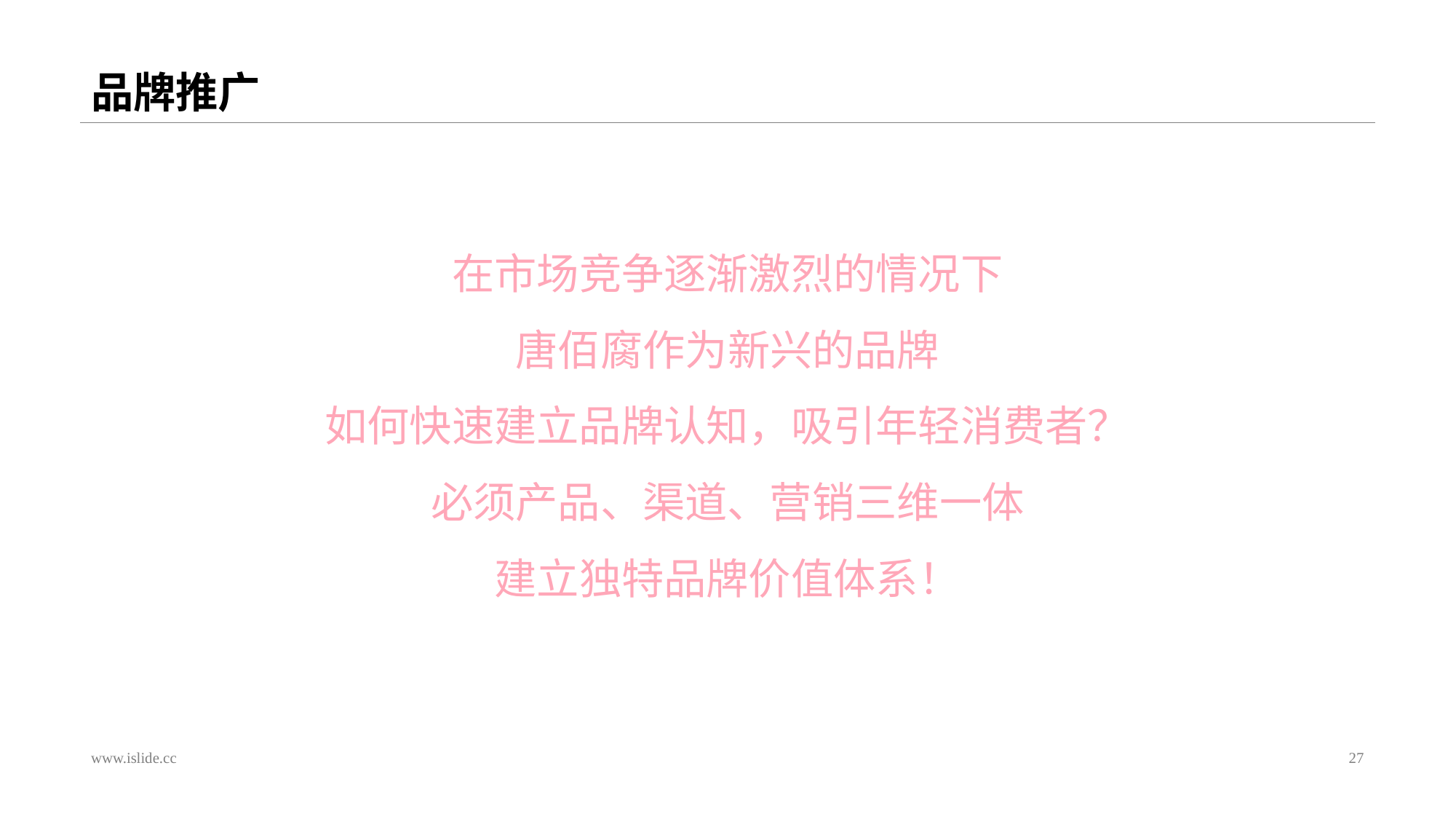

# 品牌推广
在市场竞争逐渐激烈的情况下
唐佰腐作为新兴的品牌
如何快速建立品牌认知，吸引年轻消费者？
必须产品、渠道、营销三维一体
建立独特品牌价值体系！
www.islide.cc
27